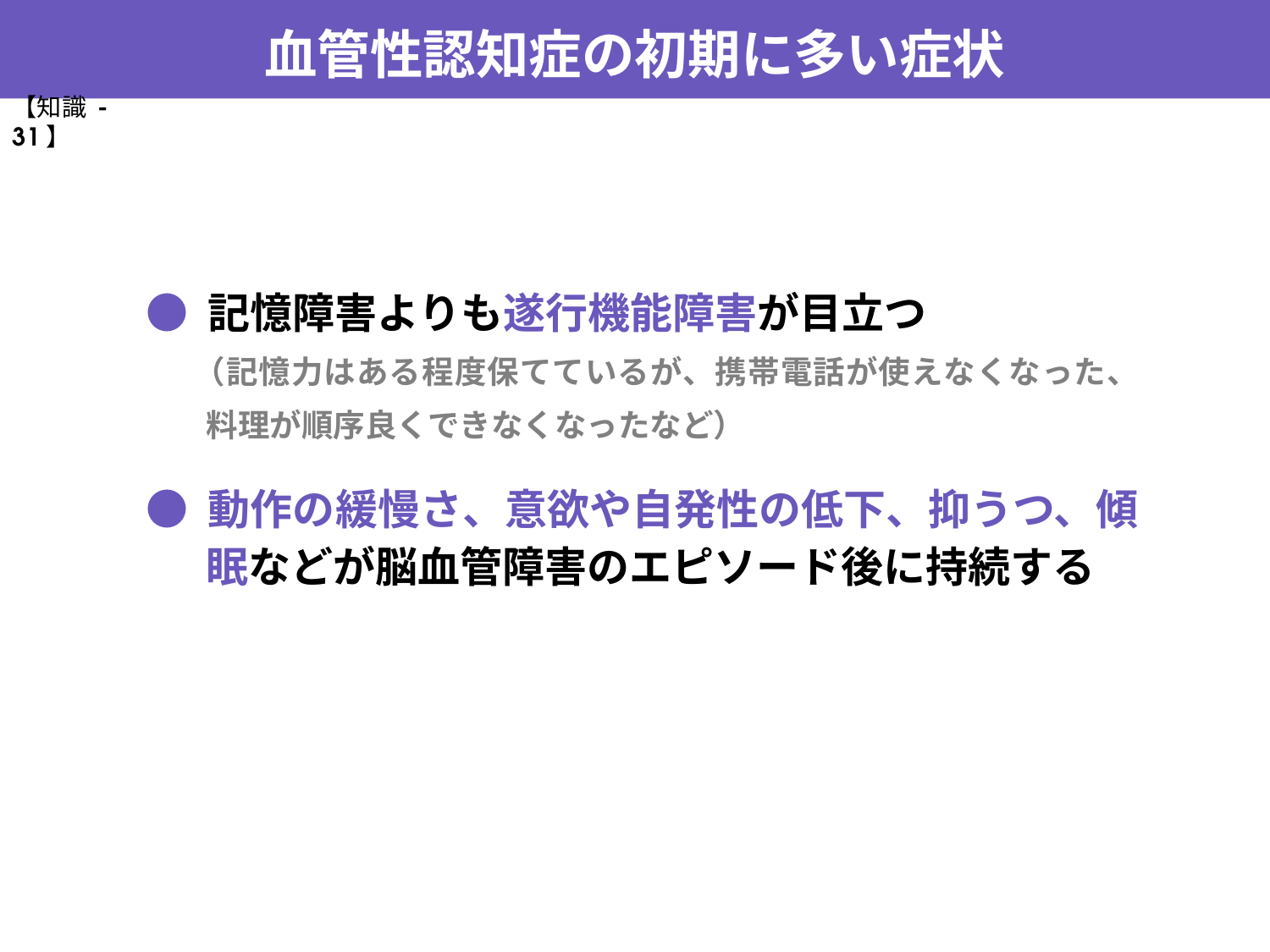

血管性認知症の初期に多い症状
【知識 -31】
● 記憶障害よりも遂行機能障害が目立つ
（記憶力はある程度保てているが、携帯電話が使えなくなった、料理が順序良くできなくなったなど）
● 動作の緩慢さ、意欲や自発性の低下、抑うつ、傾眠などが脳血管障害のエピソード後に持続する